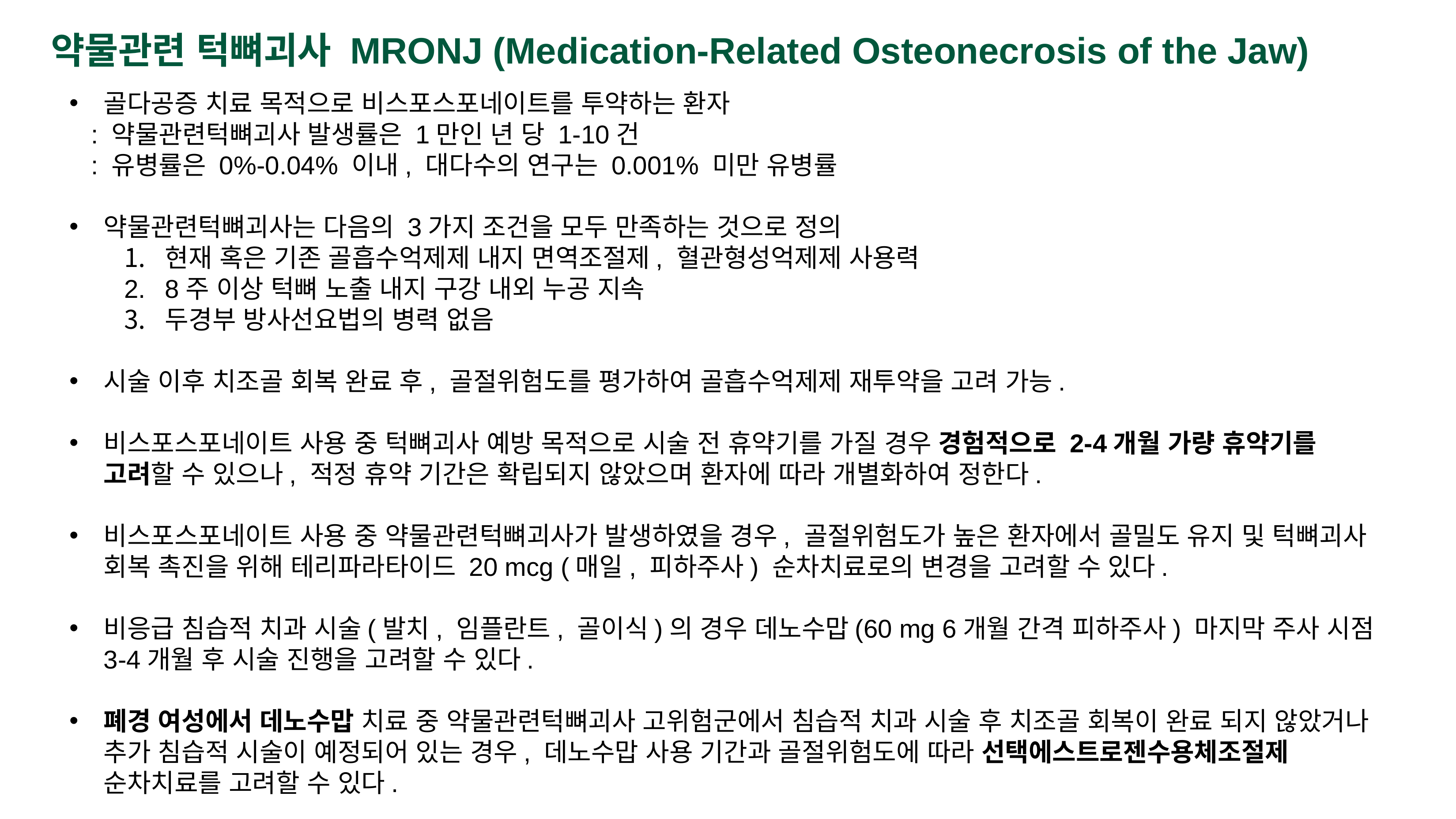

약물관련 턱뼈괴사 MRONJ (Medication-Related Osteonecrosis of the Jaw)
골다공증 치료 목적으로 비스포스포네이트를 투약하는 환자
   : 약물관련턱뼈괴사 발생률은 1만인 년 당 1-10건
   : 유병률은 0%-0.04% 이내, 대다수의 연구는 0.001% 미만 유병률

약물관련턱뼈괴사는 다음의 3가지 조건을 모두 만족하는 것으로 정의
현재 혹은 기존 골흡수억제제 내지 면역조절제, 혈관형성억제제 사용력
8주 이상 턱뼈 노출 내지 구강 내외 누공 지속
두경부 방사선요법의 병력 없음

시술 이후 치조골 회복 완료 후, 골절위험도를 평가하여 골흡수억제제 재투약을 고려 가능.

비스포스포네이트 사용 중 턱뼈괴사 예방 목적으로 시술 전 휴약기를 가질 경우 경험적으로 2-4개월 가량 휴약기를 고려할 수 있으나, 적정 휴약 기간은 확립되지 않았으며 환자에 따라 개별화하여 정한다.

비스포스포네이트 사용 중 약물관련턱뼈괴사가 발생하였을 경우, 골절위험도가 높은 환자에서 골밀도 유지 및 턱뼈괴사 회복 촉진을 위해 테리파라타이드 20 mcg (매일, 피하주사) 순차치료로의 변경을 고려할 수 있다.

비응급 침습적 치과 시술(발치, 임플란트, 골이식)의 경우 데노수맙(60 mg 6개월 간격 피하주사) 마지막 주사 시점 3-4개월 후 시술 진행을 고려할 수 있다.

폐경 여성에서 데노수맙 치료 중 약물관련턱뼈괴사 고위험군에서 침습적 치과 시술 후 치조골 회복이 완료 되지 않았거나 추가 침습적 시술이 예정되어 있는 경우, 데노수맙 사용 기간과 골절위험도에 따라 선택에스트로젠수용체조절제 순차치료를 고려할 수 있다.